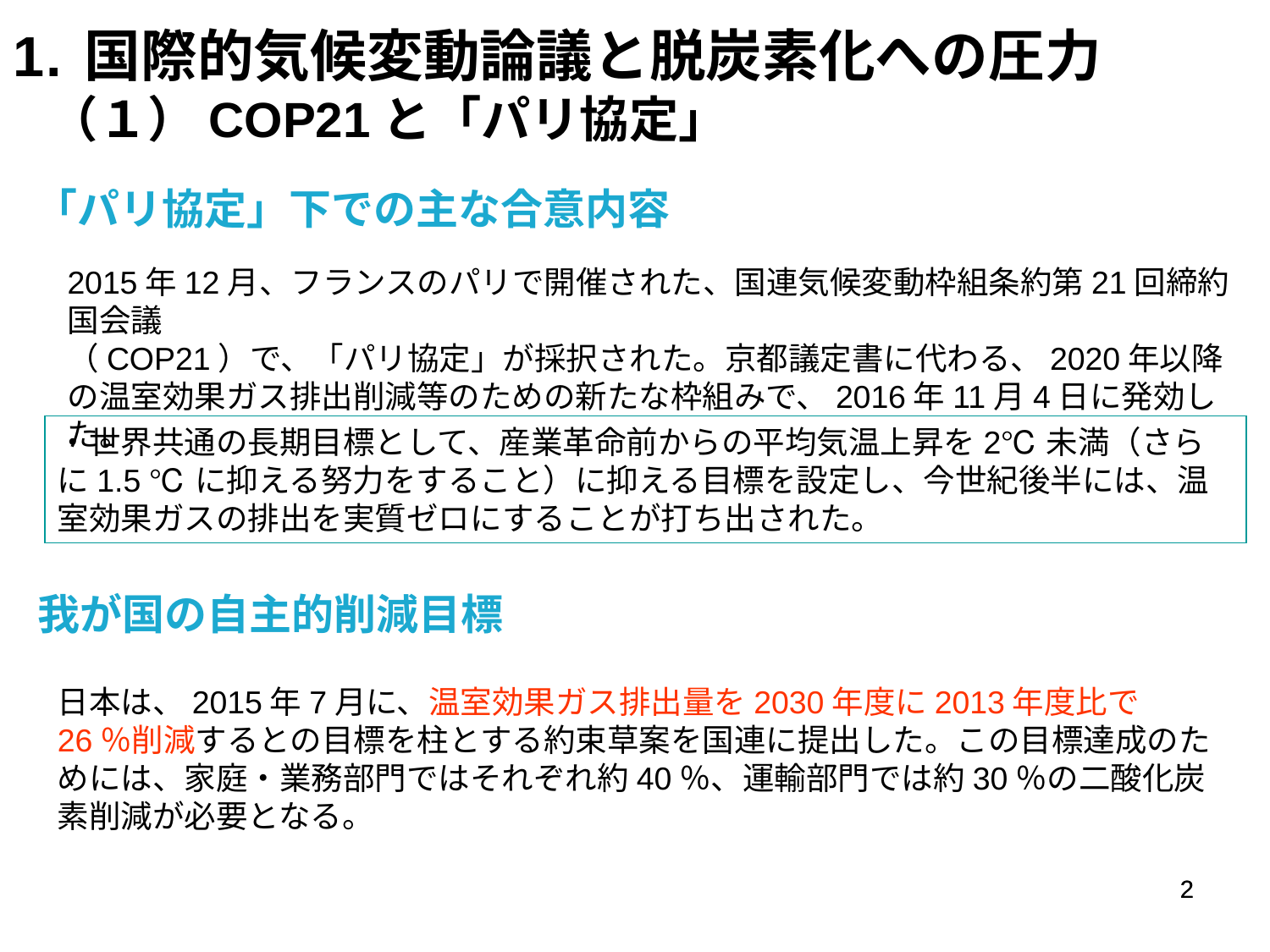

国際的気候変動論議と脱炭素化への圧力
　（１）COP21と「パリ協定」
「パリ協定」下での主な合意内容
2015年12月、フランスのパリで開催された、国連気候変動枠組条約第21回締約国会議
（COP21）で、「パリ協定」が採択された。京都議定書に代わる、2020年以降の温室効果ガス排出削減等のための新たな枠組みで、2016年11月4日に発効した。
・世界共通の長期目標として、産業革命前からの平均気温上昇を2℃未満（さらに1.5 ℃に抑える努力をすること）に抑える目標を設定し、今世紀後半には、温室効果ガスの排出を実質ゼロにすることが打ち出された。
我が国の自主的削減目標
日本は、2015年7月に、温室効果ガス排出量を2030年度に2013年度比で26％削減するとの目標を柱とする約束草案を国連に提出した。この目標達成のためには、家庭・業務部門ではそれぞれ約40％、運輸部門では約30％の二酸化炭素削減が必要となる。
2
2